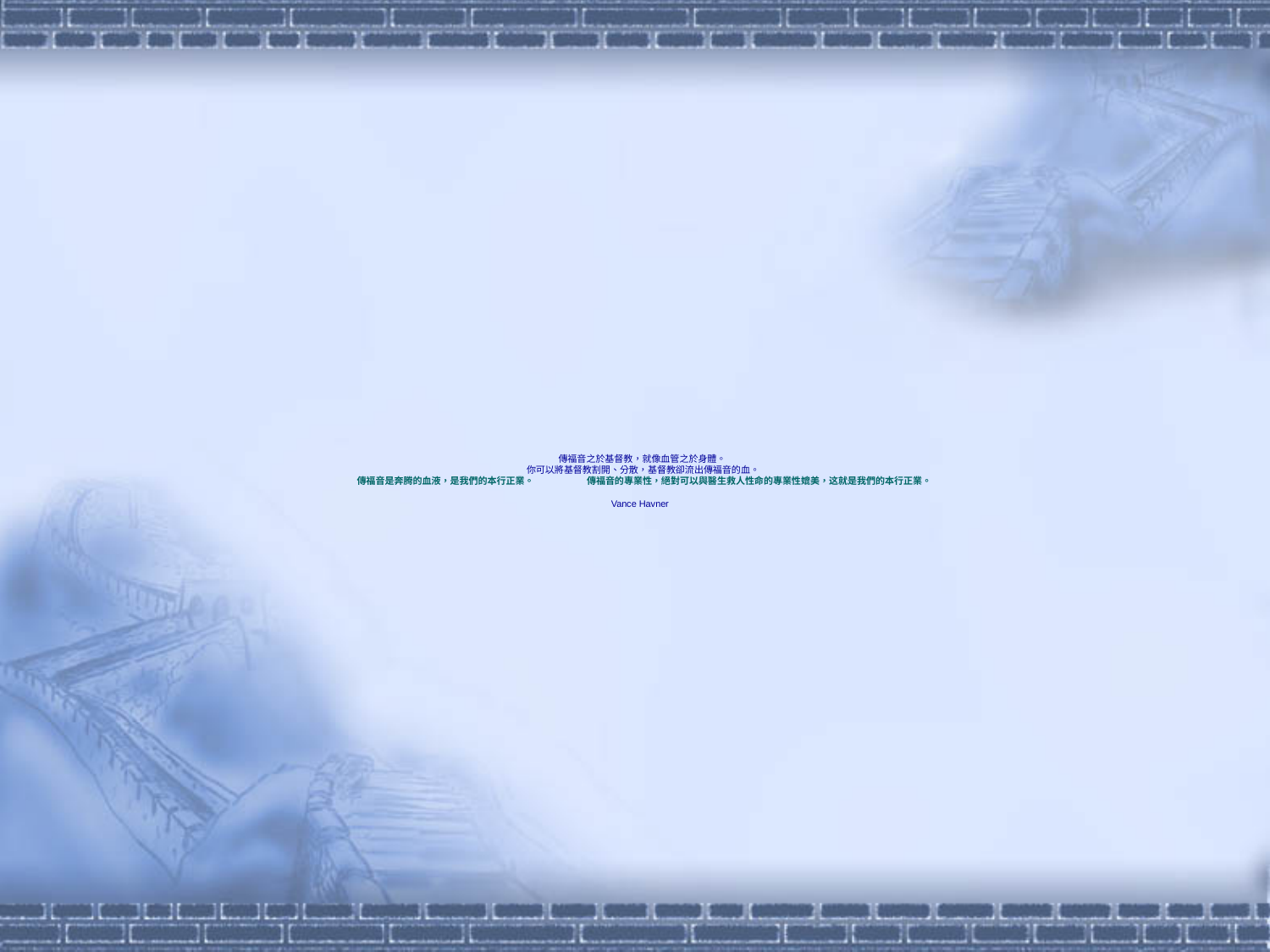

# 傳福音之於基督教，就像血管之於身體。 你可以將基督教割開、分散，基督教卻流出傳福音的血。 傳福音是奔腾的血液，是我們的本行正業。                         傳福音的專業性，絕對可以與醫生救人性命的專業性媲美，这就是我們的本行正業。 Vance Havner